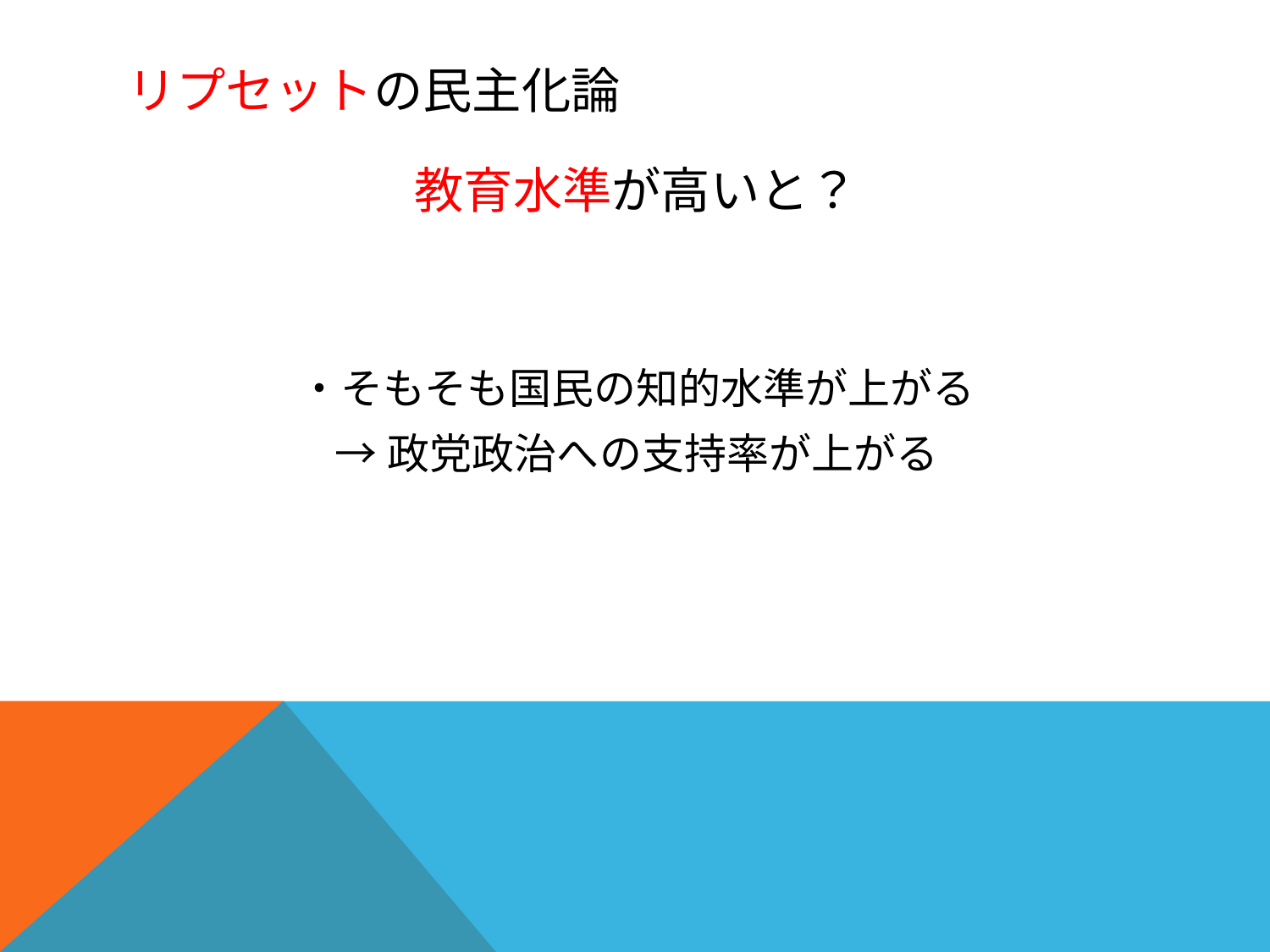

# リプセットの民主化論
教育水準が高いと？

・そもそも国民の知的水準が上がる
→政党政治への支持率が上がる